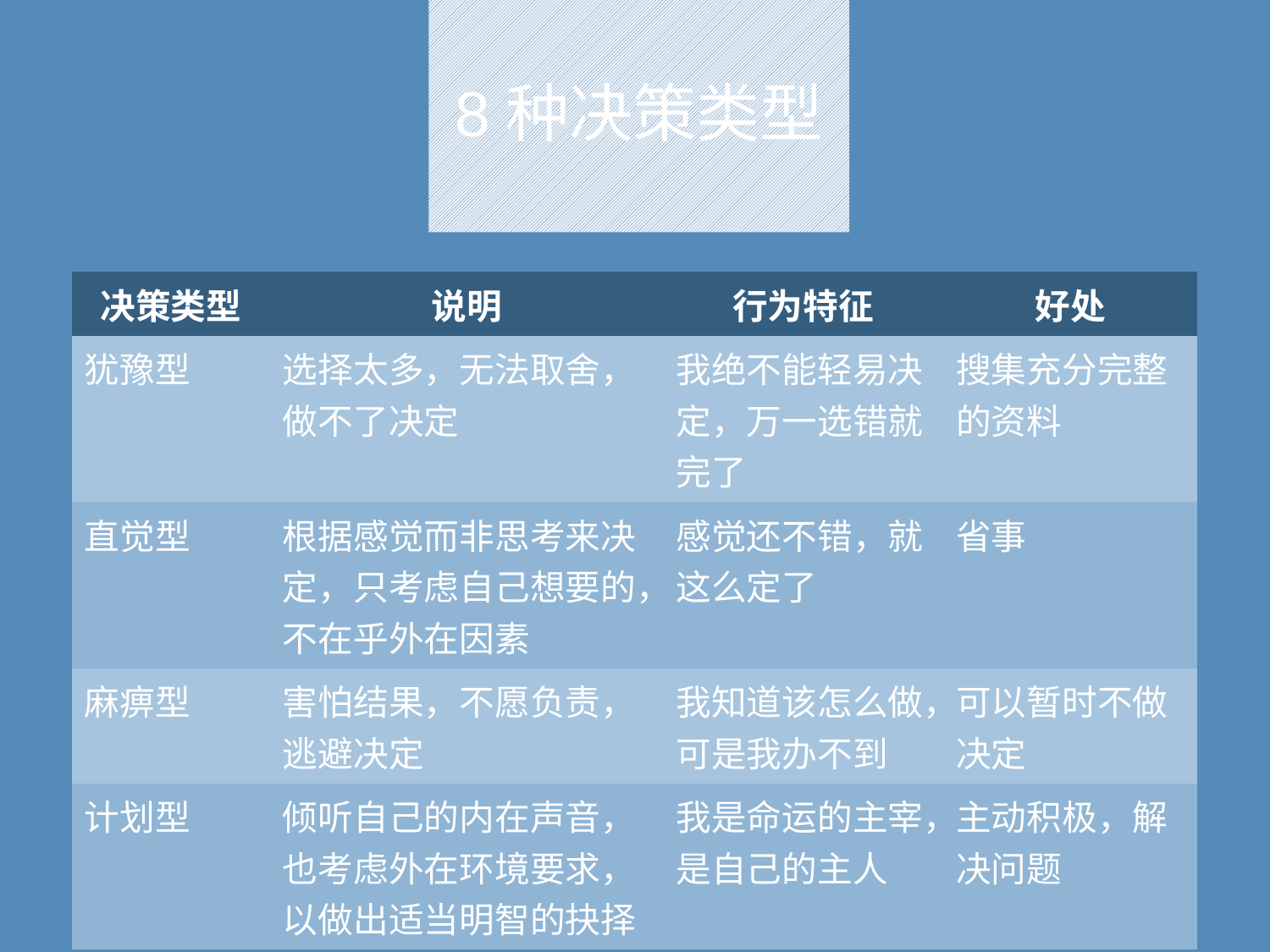

# 8种决策类型
| 决策类型 | 说明 | 行为特征 | 好处 |
| --- | --- | --- | --- |
| 犹豫型 | 选择太多，无法取舍，做不了决定 | 我绝不能轻易决定，万一选错就完了 | 搜集充分完整的资料 |
| 直觉型 | 根据感觉而非思考来决定，只考虑自己想要的，不在乎外在因素 | 感觉还不错，就这么定了 | 省事 |
| 麻痹型 | 害怕结果，不愿负责，逃避决定 | 我知道该怎么做，可是我办不到 | 可以暂时不做决定 |
| 计划型 | 倾听自己的内在声音，也考虑外在环境要求，以做出适当明智的抉择 | 我是命运的主宰，是自己的主人 | 主动积极，解决问题 |